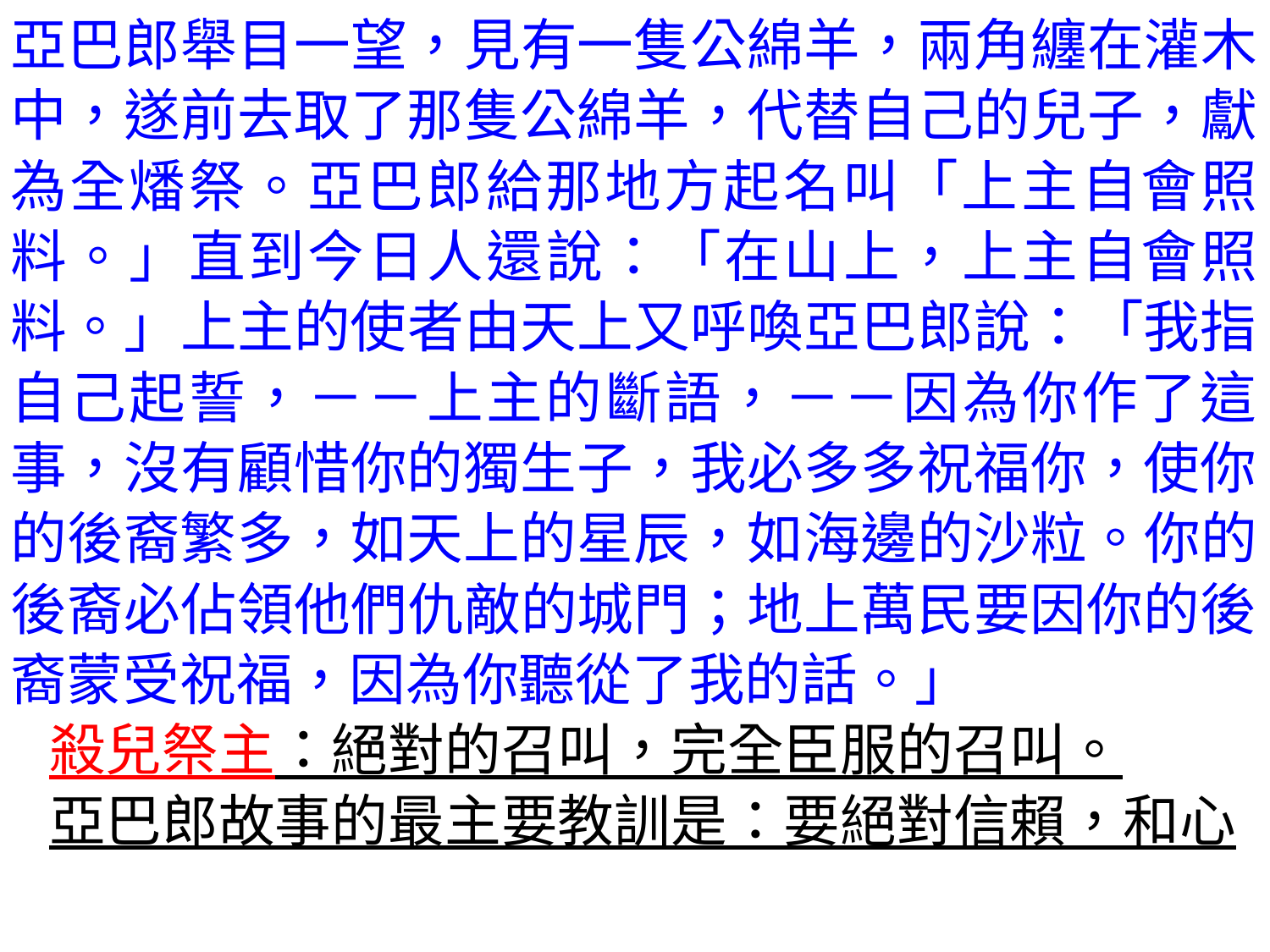

亞巴郎舉目一望，見有一隻公綿羊，兩角纏在灌木中，遂前去取了那隻公綿羊，代替自己的兒子，獻為全燔祭。亞巴郎給那地方起名叫「上主自會照料。」直到今日人還說：「在山上，上主自會照料。」上主的使者由天上又呼喚亞巴郎說：「我指自己起誓，－－上主的斷語，－－因為你作了這事，沒有顧惜你的獨生子，我必多多祝福你，使你的後裔繁多，如天上的星辰，如海邊的沙粒。你的後裔必佔領他們仇敵的城門；地上萬民要因你的後裔蒙受祝福，因為你聽從了我的話。」
  殺兒祭主：絕對的召叫，完全臣服的召叫。
  亞巴郎故事的最主要教訓是：要絕對信賴，和心